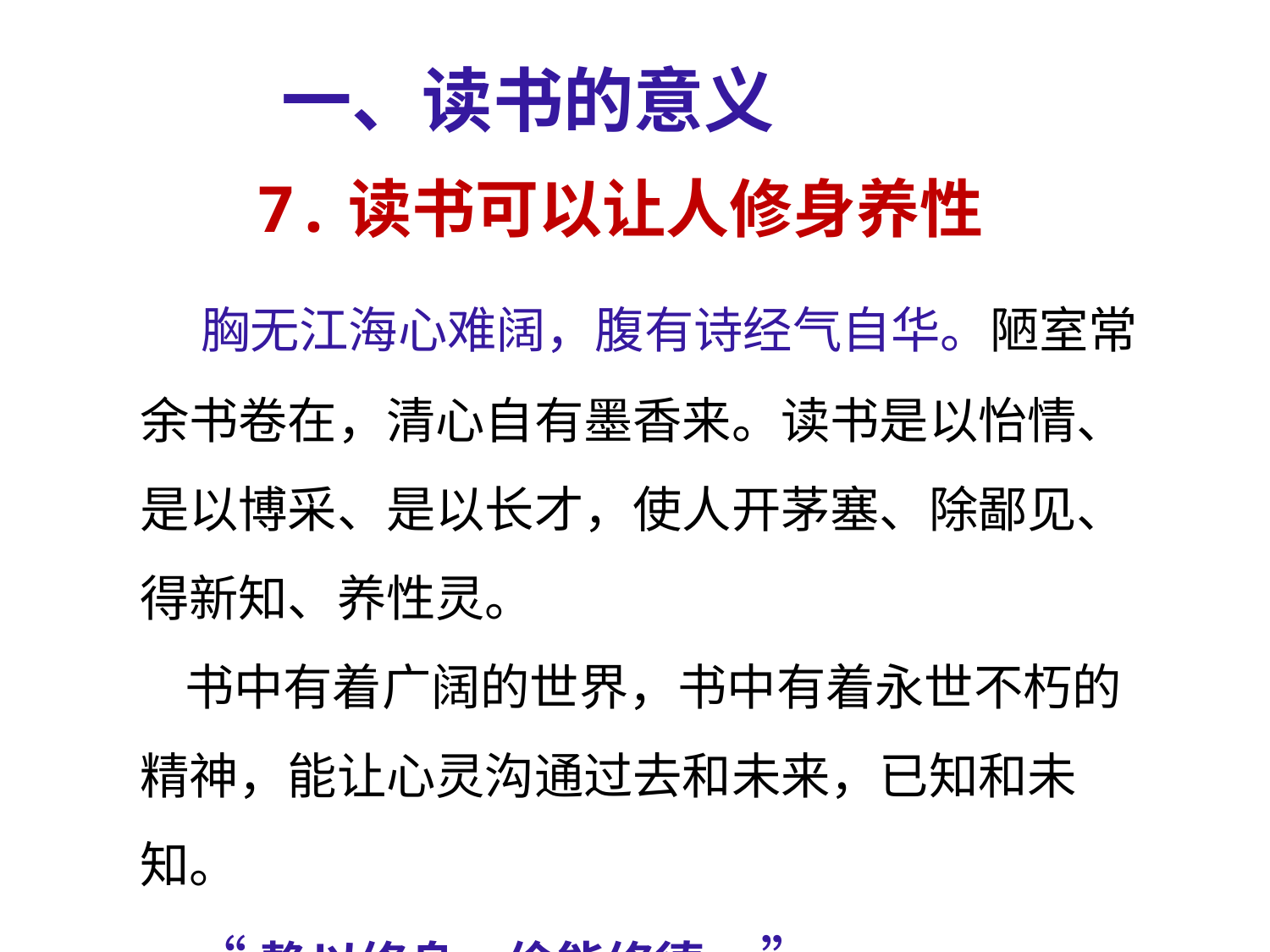

一、读书的意义
 7.读书可以让人修身养性
    胸无江海心难阔，腹有诗经气自华。陋室常余书卷在，清心自有墨香来。读书是以怡情、是以博采、是以长才，使人开茅塞、除鄙见、得新知、养性灵。
   书中有着广阔的世界，书中有着永世不朽的精神，能让心灵沟通过去和未来，已知和未知。
    “静以修身，俭能修德。”